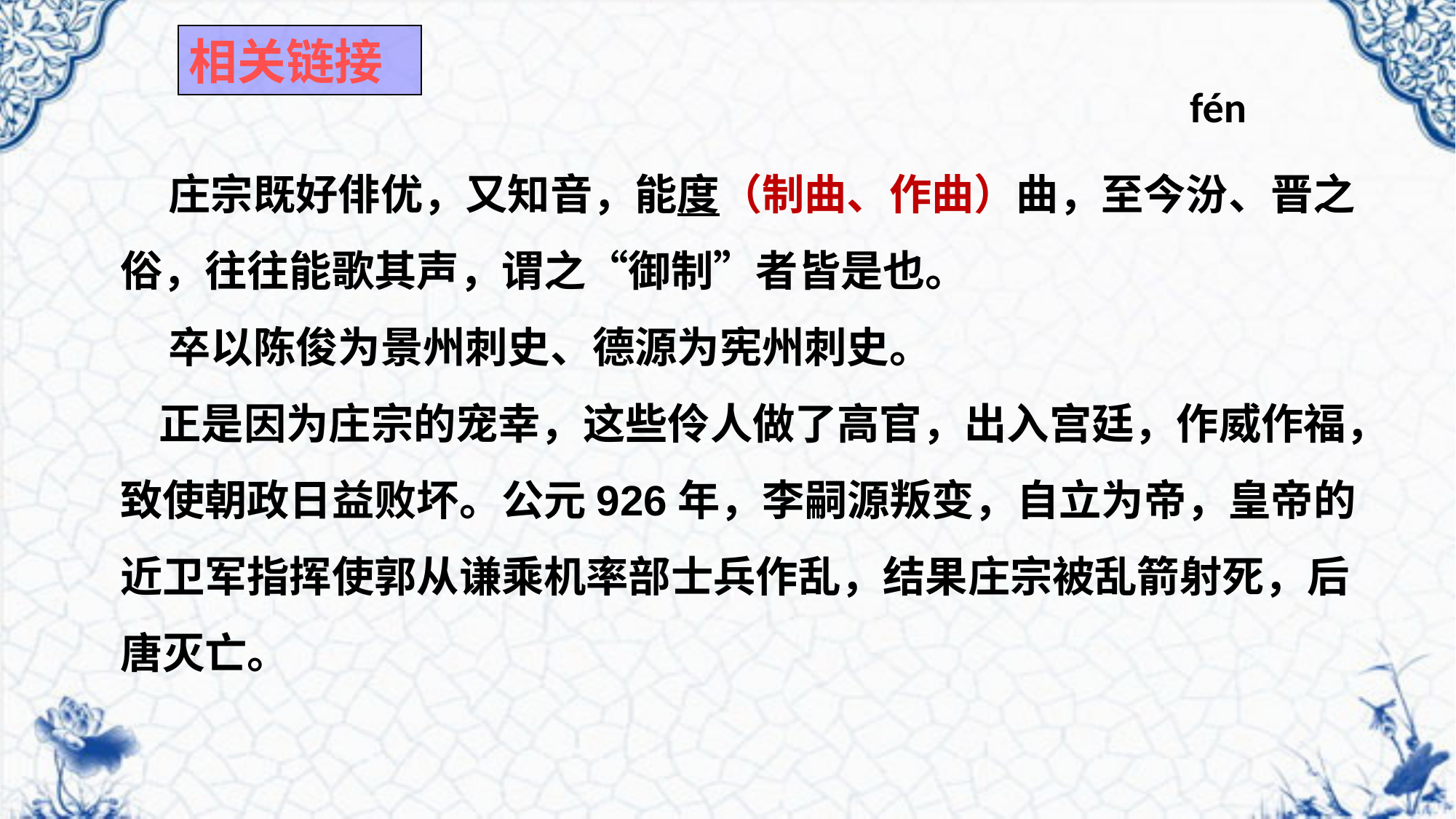

相关链接
fén
    庄宗既好俳优，又知音，能度（制曲、作曲）曲，至今汾、晋之俗，往往能歌其声，谓之“御制”者皆是也。
    卒以陈俊为景州刺史、德源为宪州刺史。
   正是因为庄宗的宠幸，这些伶人做了高官，出入宫廷，作威作福，致使朝政日益败坏。公元926年，李嗣源叛变，自立为帝，皇帝的近卫军指挥使郭从谦乘机率部士兵作乱，结果庄宗被乱箭射死，后唐灭亡。